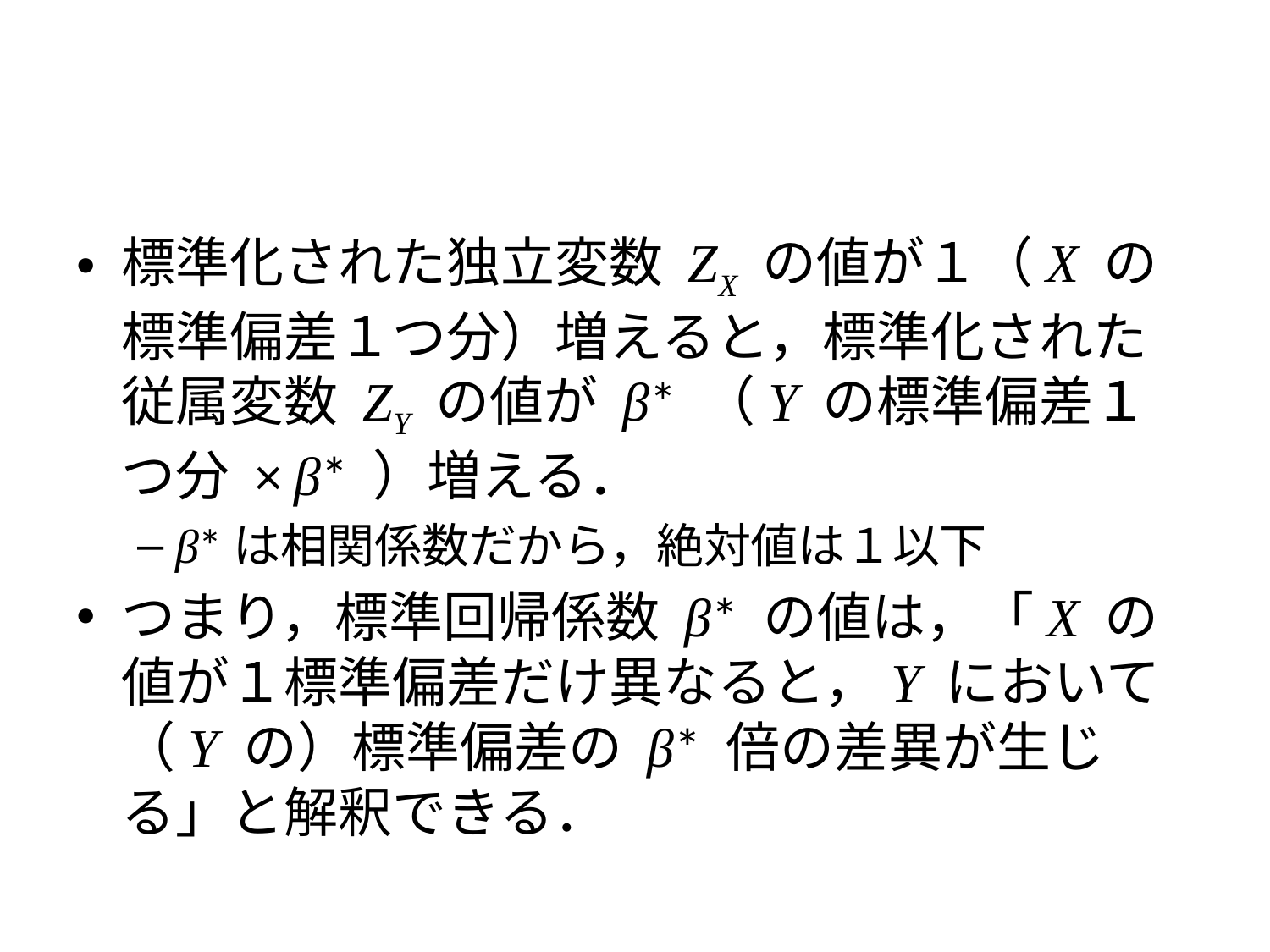

#
標準化された独立変数 ZX の値が１（X の標準偏差１つ分）増えると，標準化された従属変数 ZY の値が β* （Y の標準偏差１つ分 × β* ）増える．
β*は相関係数だから，絶対値は１以下
つまり，標準回帰係数 β* の値は，「X の値が１標準偏差だけ異なると，Y において（Y の）標準偏差の β* 倍の差異が生じる」と解釈できる．